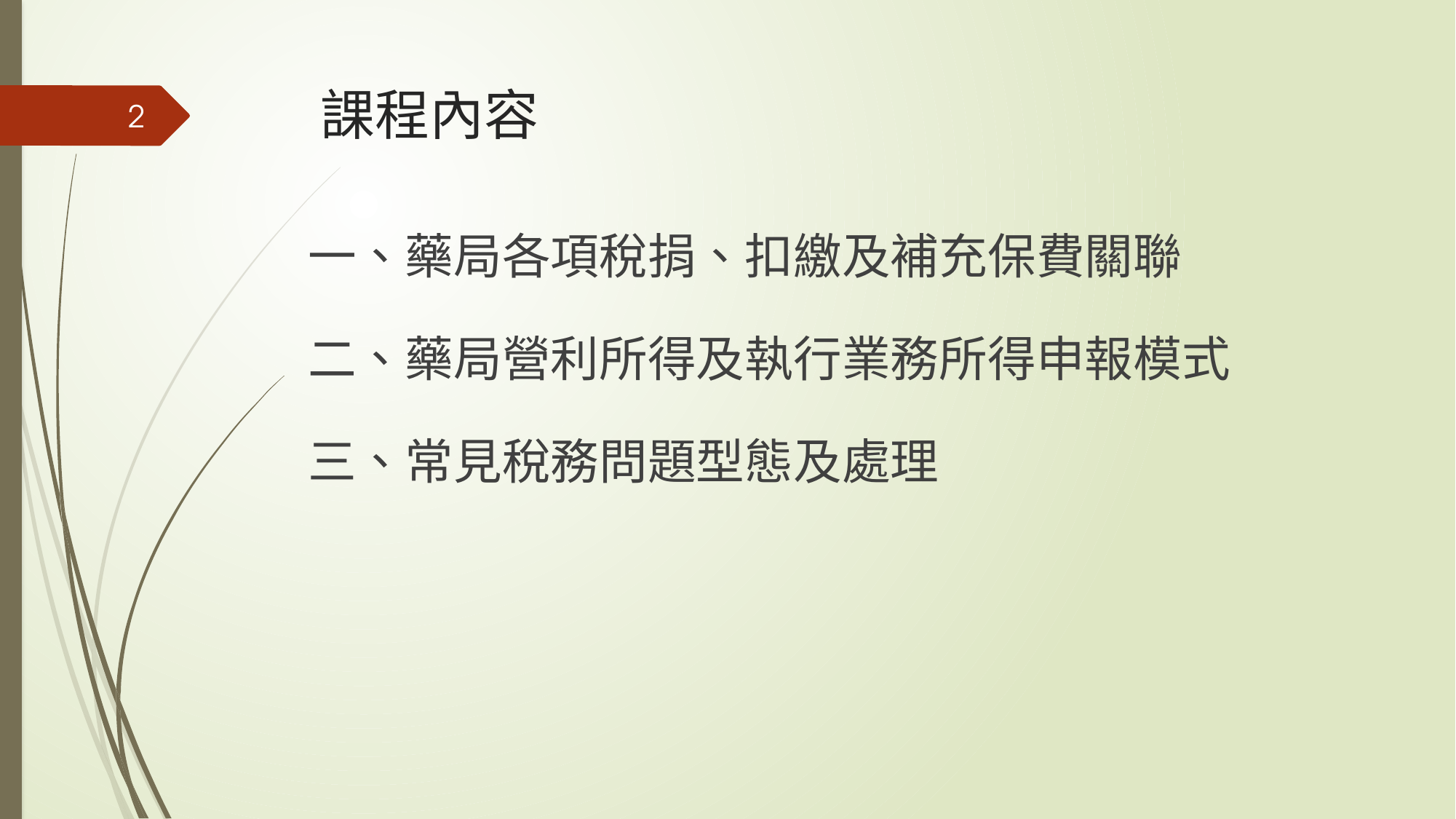

# 課程內容
2
一、藥局各項稅捐、扣繳及補充保費關聯
二、藥局營利所得及執行業務所得申報模式
三、常見稅務問題型態及處理